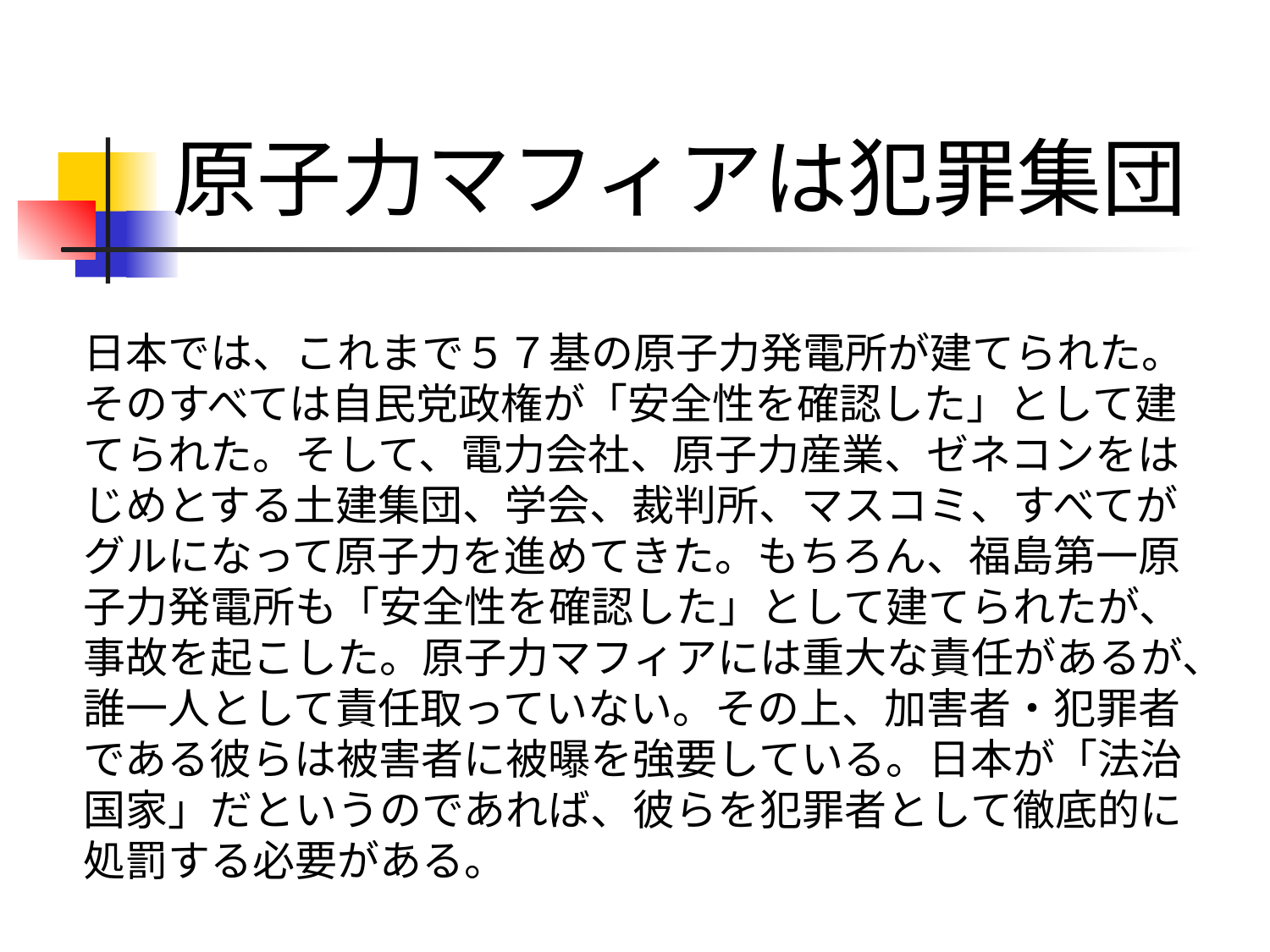

# 原子力マフィアは犯罪集団
日本では、これまで５７基の原子力発電所が建てられた。そのすべては自民党政権が「安全性を確認した」として建てられた。そして、電力会社、原子力産業、ゼネコンをはじめとする土建集団、学会、裁判所、マスコミ、すべてがグルになって原子力を進めてきた。もちろん、福島第一原子力発電所も「安全性を確認した」として建てられたが、事故を起こした。原子力マフィアには重大な責任があるが、誰一人として責任取っていない。その上、加害者・犯罪者である彼らは被害者に被曝を強要している。日本が「法治国家」だというのであれば、彼らを犯罪者として徹底的に処罰する必要がある。